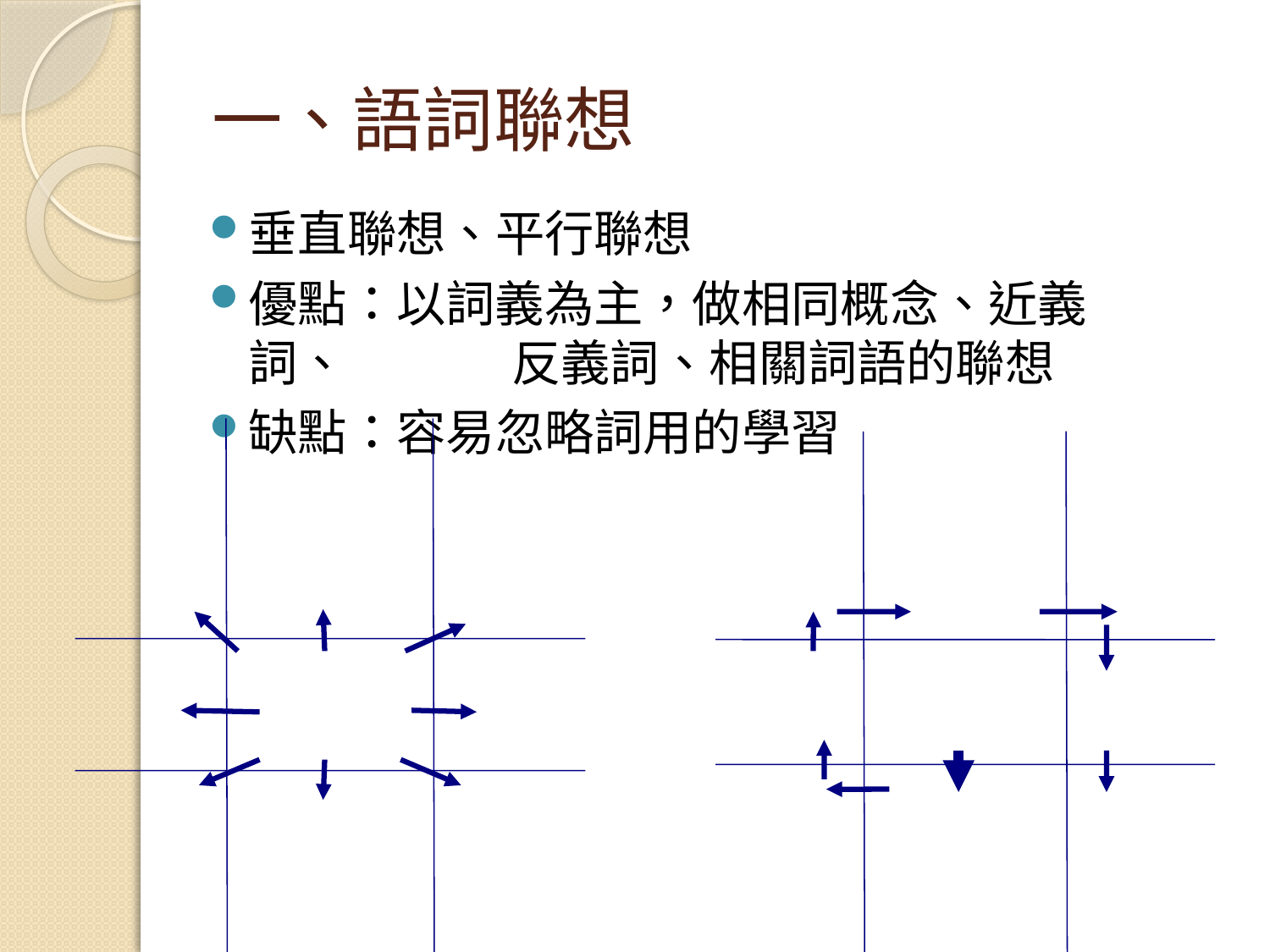

# 一、語詞聯想
垂直聯想、平行聯想
優點：以詞義為主，做相同概念、近義詞、               反義詞、相關詞語的聯想
缺點：容易忽略詞用的學習